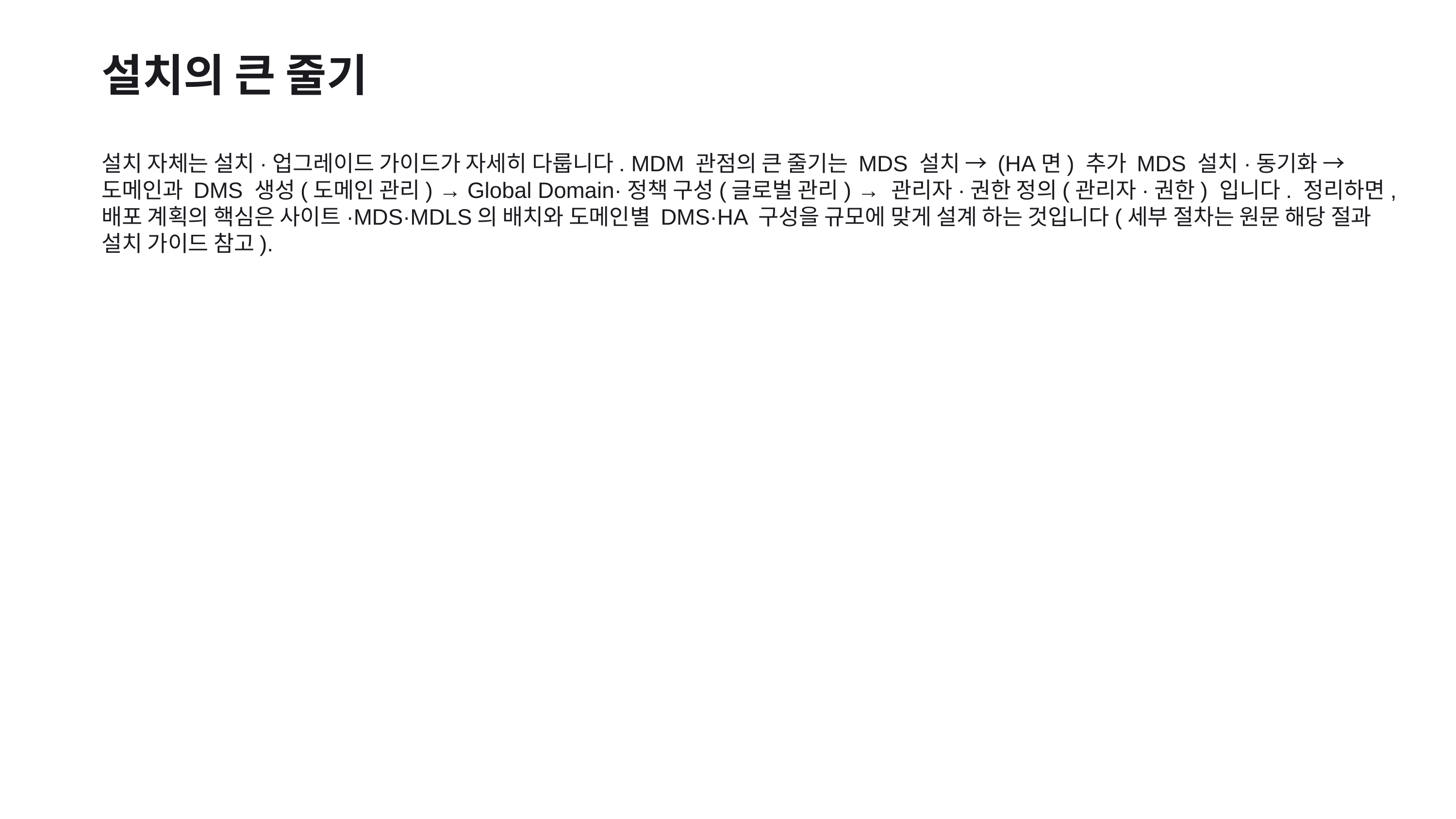

설치의 큰 줄기
설치 자체는 설치·업그레이드 가이드가 자세히 다룹니다. MDM 관점의 큰 줄기는 MDS 설치 → (HA면) 추가 MDS 설치·동기화 → 도메인과 DMS 생성(도메인 관리) → Global Domain·정책 구성(글로벌 관리) → 관리자·권한 정의(관리자·권한) 입니다. 정리하면, 배포 계획의 핵심은 사이트·MDS·MDLS의 배치와 도메인별 DMS·HA 구성을 규모에 맞게 설계 하는 것입니다(세부 절차는 원문 해당 절과 설치 가이드 참고).